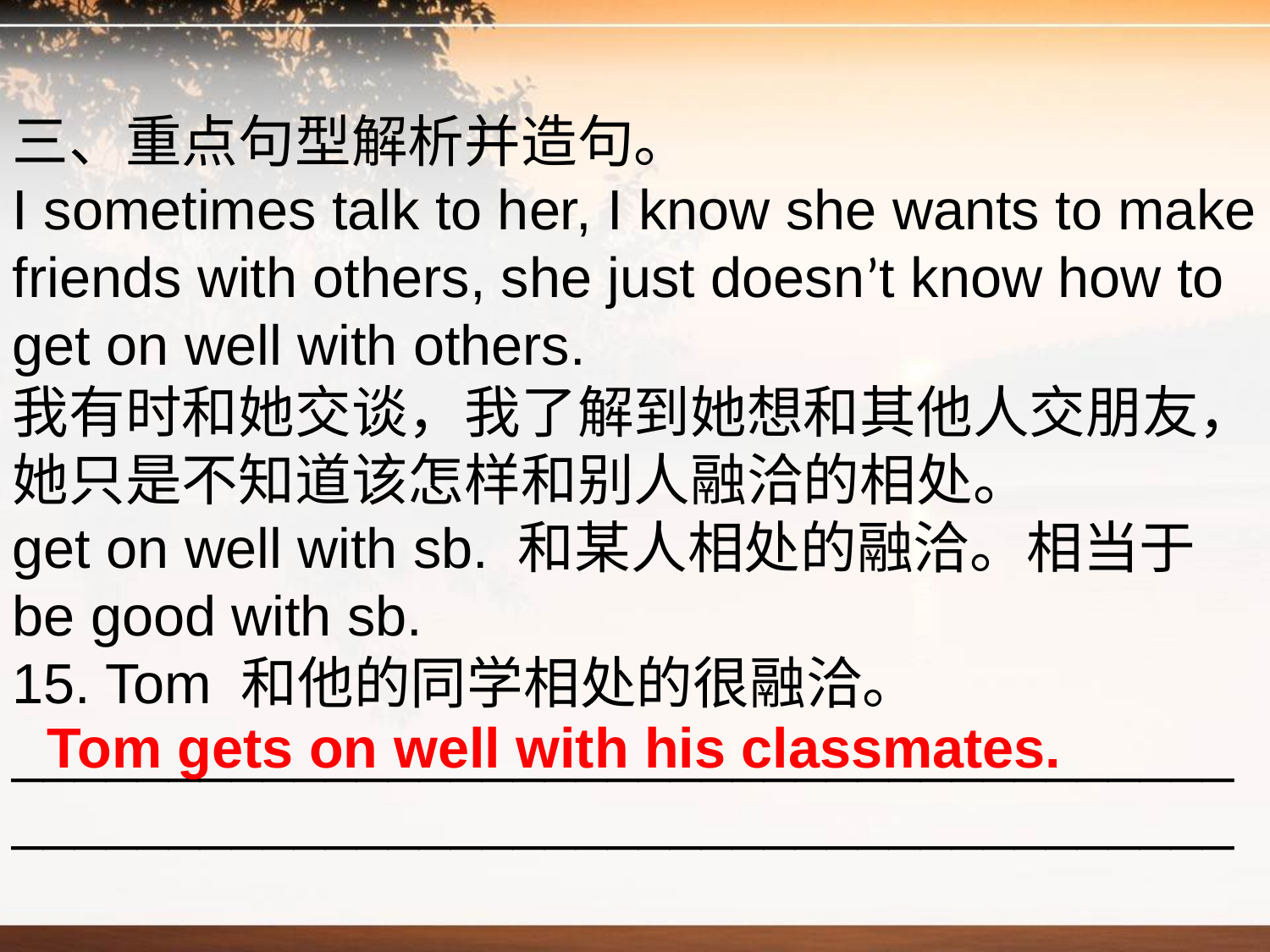

三、重点句型解析并造句。
I sometimes talk to her, I know she wants to make friends with others, she just doesn’t know how to get on well with others.
我有时和她交谈，我了解到她想和其他人交朋友，她只是不知道该怎样和别人融洽的相处。
get on well with sb. 和某人相处的融洽。相当于be good with sb.
15. Tom 和他的同学相处的很融洽。
______________________________________________________________________________
Tom gets on well with his classmates.